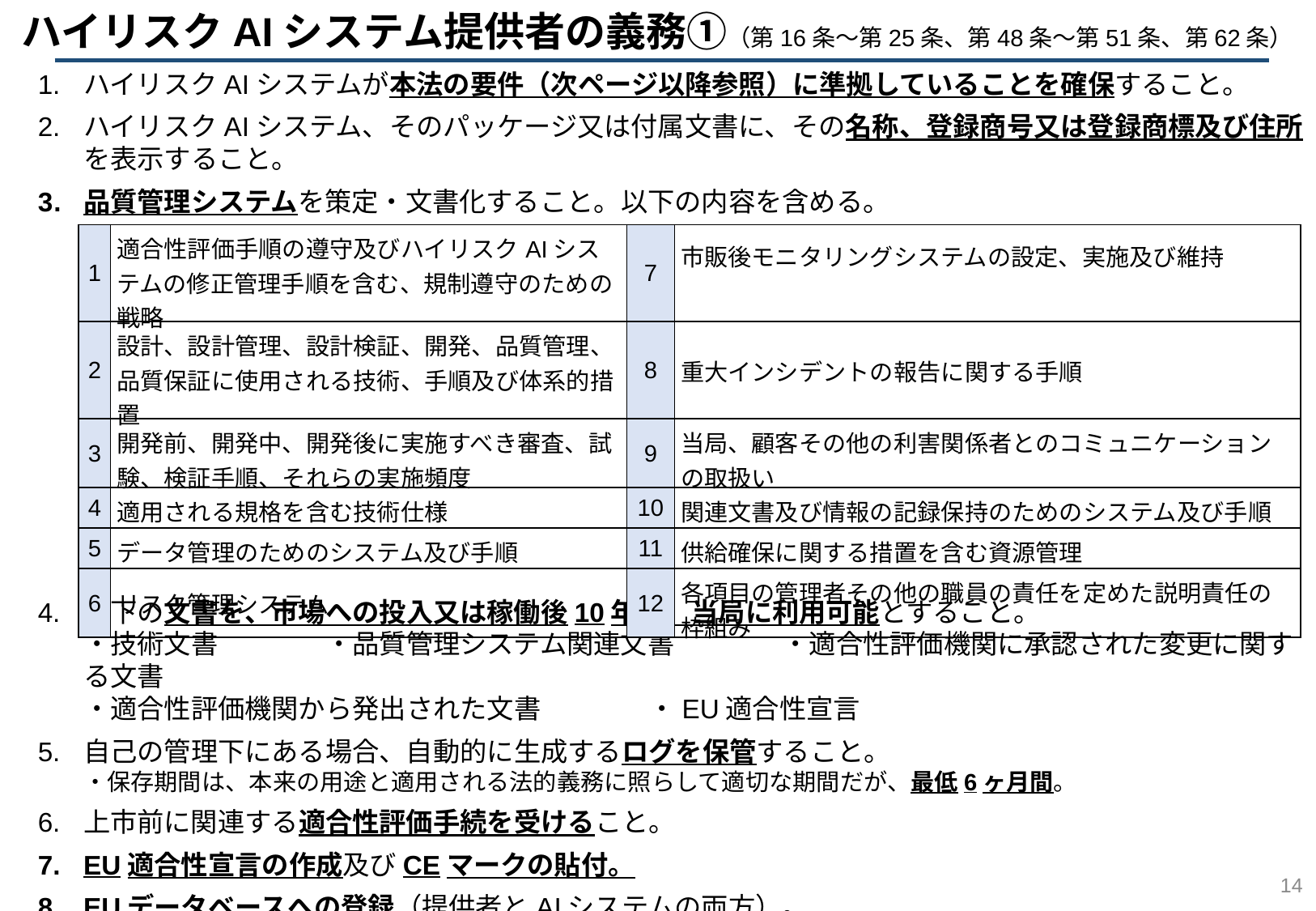

ハイリスクAIシステム提供者の義務①（第16条～第25条、第48条～第51条、第62条）
ハイリスクAIシステムが本法の要件（次ページ以降参照）に準拠していることを確保すること。
ハイリスクAIシステム、そのパッケージ又は付属文書に、その名称、登録商号又は登録商標及び住所を表示すること。
品質管理システムを策定・文書化すること。以下の内容を含める。

以下の文書を、市場への投入又は稼働後10年間、当局に利用可能とすること。
・技術文書　　　　・品質管理システム関連文書　　　　・適合性評価機関に承認された変更に関する文書
・適合性評価機関から発出された文書　　　　・EU適合性宣言
自己の管理下にある場合、自動的に生成するログを保管すること。
・保存期間は、本来の用途と適用される法的義務に照らして適切な期間だが、最低6ヶ月間。
上市前に関連する適合性評価手続を受けること。
EU適合性宣言の作成及びCEマークの貼付。
EUデータベースへの登録（提供者とAIシステムの両方）。
| 1 | 適合性評価手順の遵守及びハイリスクAIシステムの修正管理手順を含む、規制遵守のための戦略 | 7 | 市販後モニタリングシステムの設定、実施及び維持 |
| --- | --- | --- | --- |
| 2 | 設計、設計管理、設計検証、開発、品質管理、品質保証に使用される技術、手順及び体系的措置 | 8 | 重大インシデントの報告に関する手順 |
| 3 | 開発前、開発中、開発後に実施すべき審査、試験、検証手順、それらの実施頻度 | 9 | 当局、顧客その他の利害関係者とのコミュニケーションの取扱い |
| 4 | 適用される規格を含む技術仕様 | 10 | 関連文書及び情報の記録保持のためのシステム及び手順 |
| 5 | データ管理のためのシステム及び手順 | 11 | 供給確保に関する措置を含む資源管理 |
| 6 | リスク管理システム | 12 | 各項目の管理者その他の職員の責任を定めた説明責任の枠組み |
14